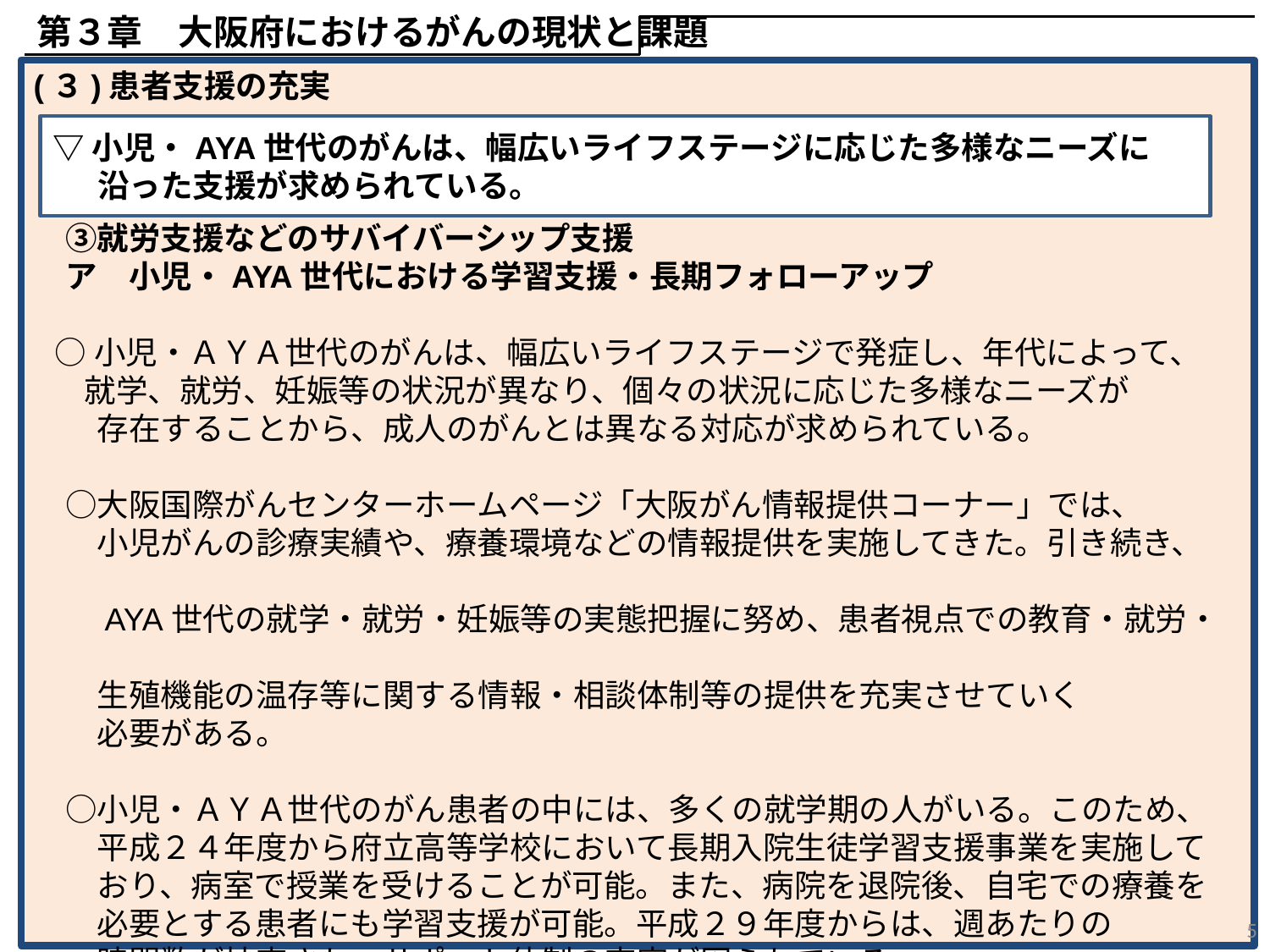

第３章　大阪府におけるがんの現状と課題
(３)患者支援の充実

　③就労支援などのサバイバーシップ支援
　ア　小児・AYA世代における学習支援・長期フォローアップ

   ○小児・ＡＹＡ世代のがんは、幅広いライフステージで発症し、年代によって、
      就学、就労、妊娠等の状況が異なり、個々の状況に応じた多様なニーズが
　　存在することから、成人のがんとは異なる対応が求められている。

　○大阪国際がんセンターホームページ「大阪がん情報提供コーナー」では、
　　小児がんの診療実績や、療養環境などの情報提供を実施してきた。引き続き、
　　AYA世代の就学・就労・妊娠等の実態把握に努め、患者視点での教育・就労・
　　生殖機能の温存等に関する情報・相談体制等の提供を充実させていく
　　必要がある。

　○小児・ＡＹＡ世代のがん患者の中には、多くの就学期の人がいる。このため、
　　平成２４年度から府立高等学校において長期入院生徒学習支援事業を実施して
　　おり、病室で授業を受けることが可能。また、病院を退院後、自宅での療養を
　　必要とする患者にも学習支援が可能。平成２９年度からは、週あたりの
　　時間数が拡充され、サポート体制の充実が図られている。

▽小児・AYA世代のがんは、幅広いライフステージに応じた多様なニーズに沿った支援が求められている。
5